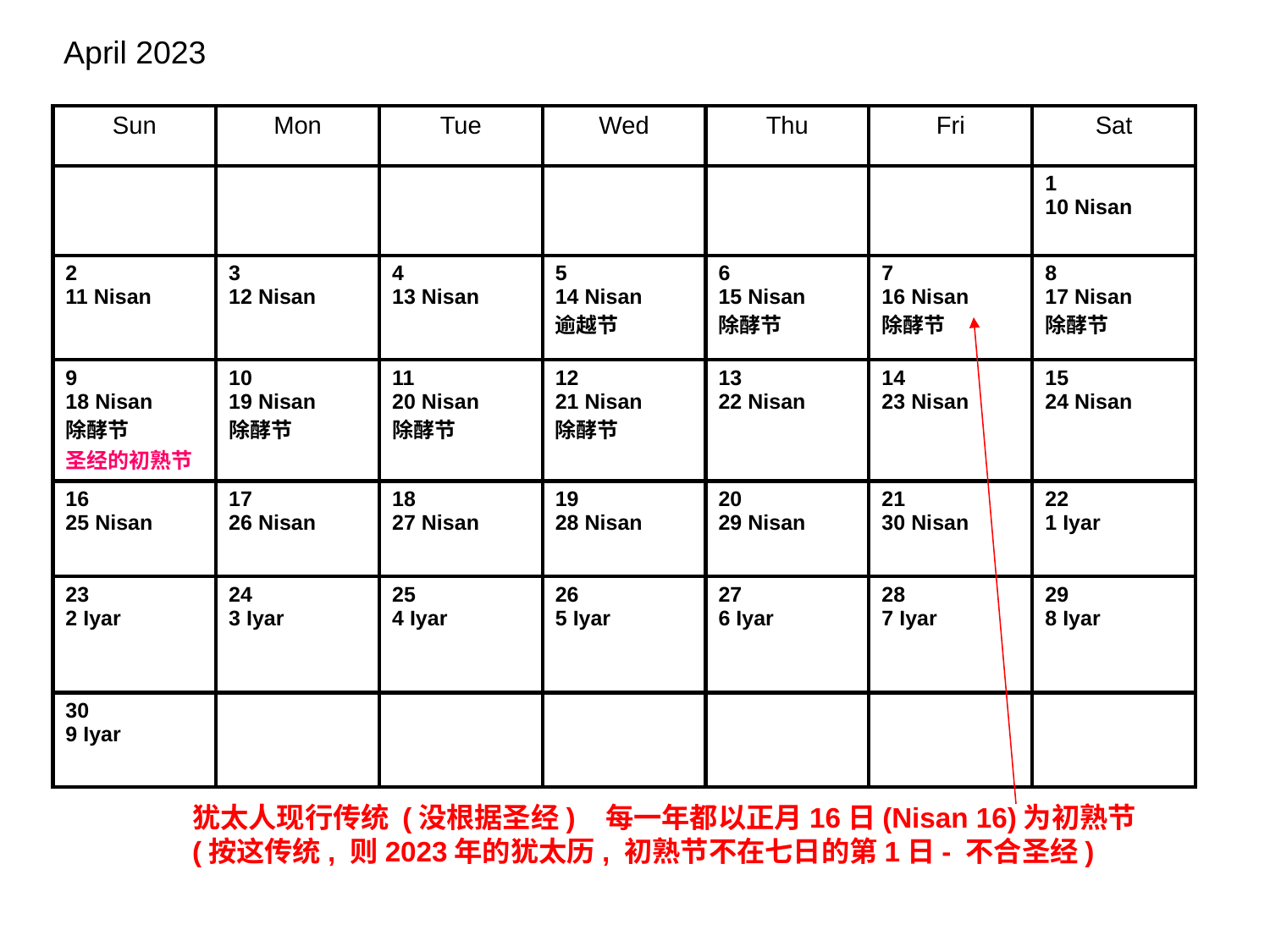

April 2023
| Sun | Mon | Tue | Wed | Thu | Fri | Sat |
| --- | --- | --- | --- | --- | --- | --- |
|  |  |  |  |  |  | 1 10 Nisan |
| 2 11 Nisan | 3 12 Nisan | 4 13 Nisan | 5 14 Nisan 逾越节 | 6 15 Nisan 除酵节 | 7 16 Nisan 除酵节 | 8 17 Nisan 除酵节 |
| 9 18 Nisan 除酵节 圣经的初熟节 | 10 19 Nisan 除酵节 | 11 20 Nisan 除酵节 | 12 21 Nisan 除酵节 | 13 22 Nisan | 14 23 Nisan | 15 24 Nisan |
| 16 25 Nisan | 17 26 Nisan | 18 27 Nisan | 19 28 Nisan | 20 29 Nisan | 21 30 Nisan | 22 1 Iyar |
| 23 2 Iyar | 24 3 Iyar | 25 4 Iyar | 26 5 Iyar | 27 6 Iyar | 28 7 Iyar | 29 8 Iyar |
| 30 9 Iyar |  |  |  |  |  |  |

犹太人现行传统 (没根据圣经)   每一年都以正月16日(Nisan 16)为初熟节
(按这传统, 则2023年的犹太历, 初熟节不在七日的第1日- 不合圣经)